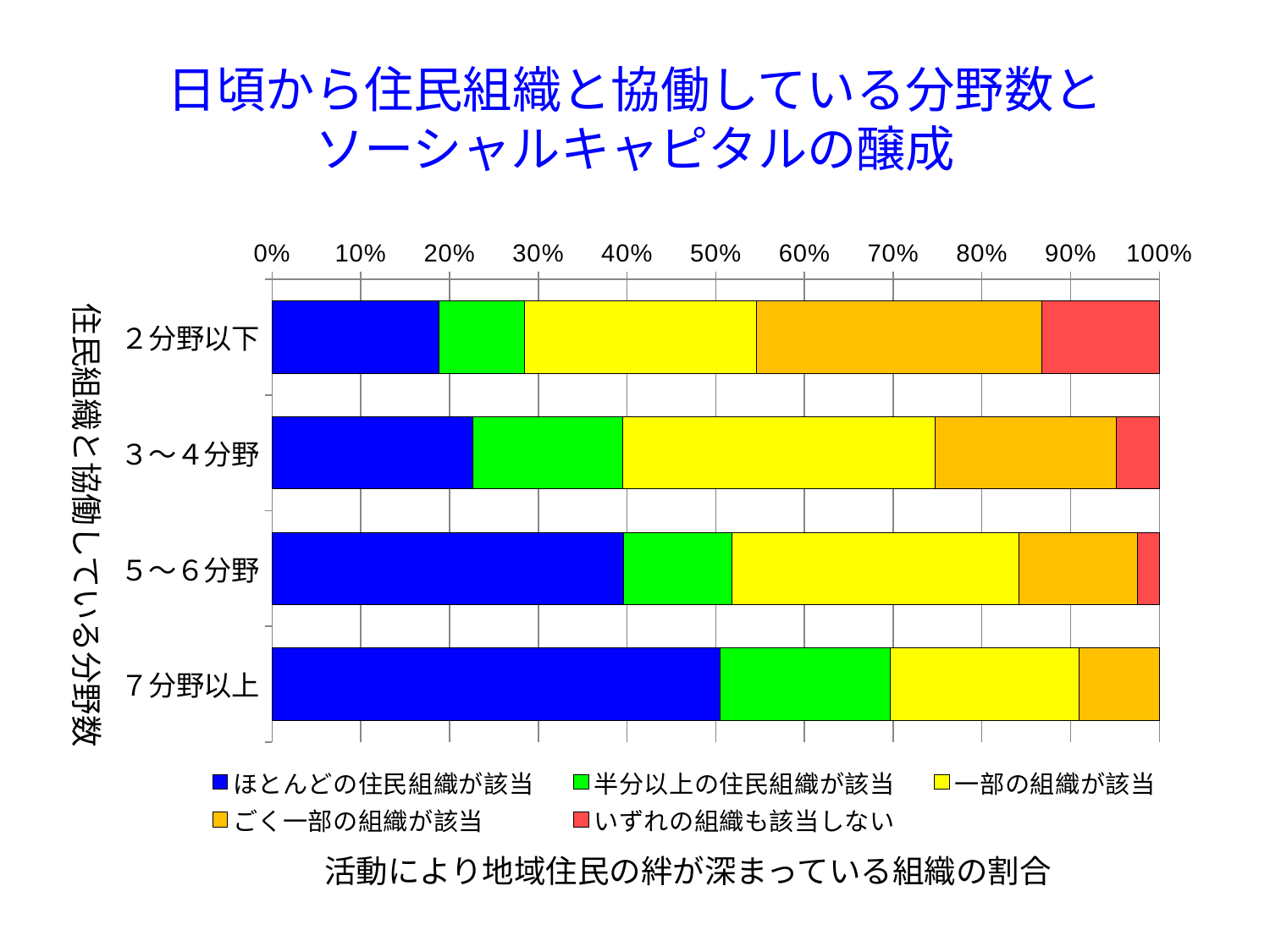

# 日頃から住民組織と協働している分野数と ソーシャルキャピタルの醸成

### Chart

| Category | ほとんどの住民組織が該当 | 半分以上の住民組織が該当 | 一部の組織が該当 | ごく一部の組織が該当 | いずれの組織も該当しない |
|---|---|---|---|---|---|
| ２分野以下 | 51.0 | 26.0 | 71.0 | 87.0 | 36.0 |
| ３～４分野 | 70.0 | 52.0 | 109.0 | 63.0 | 15.0 |
| ５～６分野 | 65.0 | 20.0 | 53.0 | 22.0 | 4.0 |
| ７分野以上 | 50.0 | 19.0 | 21.0 | 9.0 | 0.0 |
住民組織と協働している分野数
 活動により地域住民の絆が深まっている組織の割合